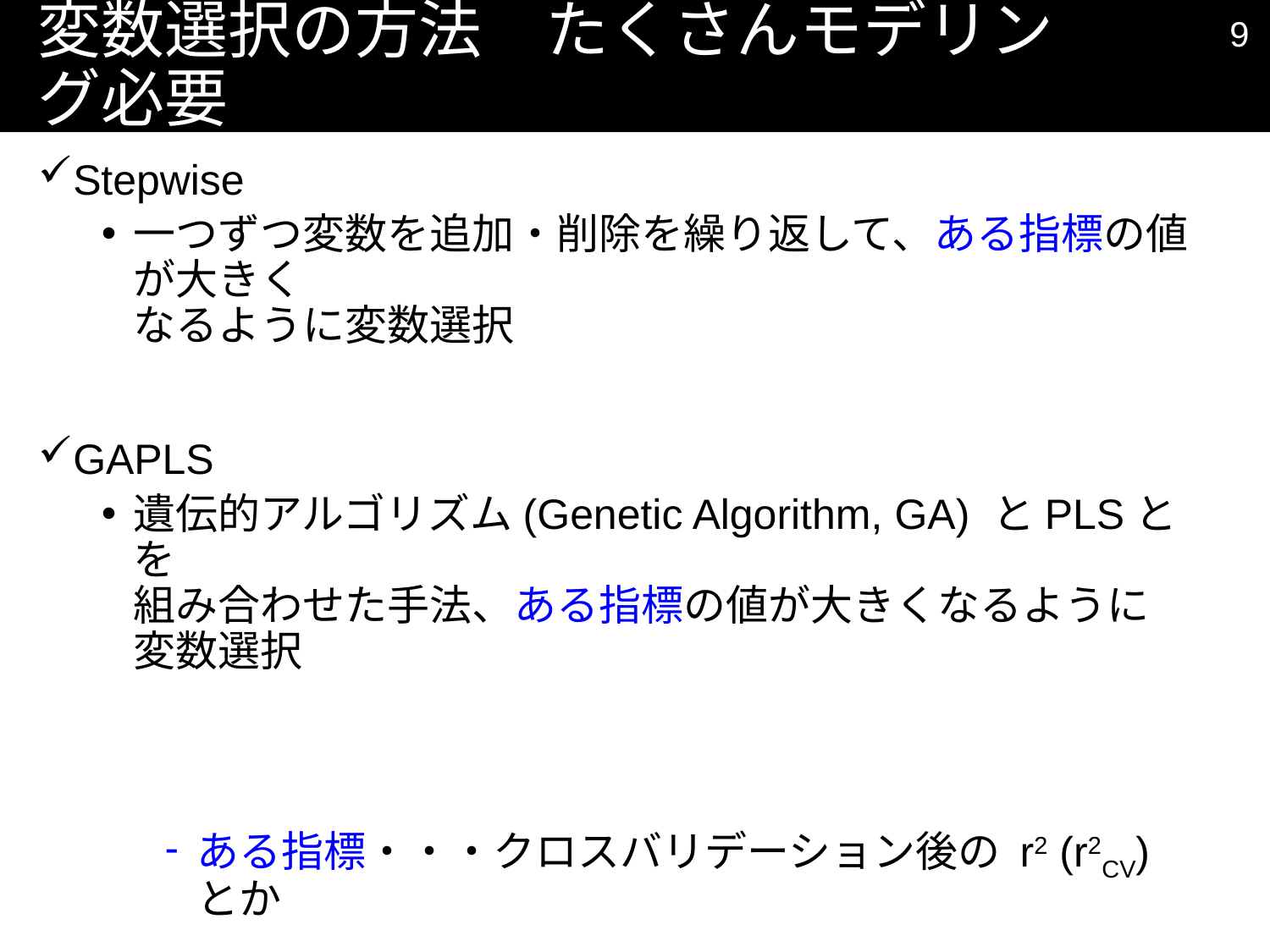

9
# 変数選択の方法　たくさんモデリング必要
Stepwise
一つずつ変数を追加・削除を繰り返して、ある指標の値が大きく
なるように変数選択

GAPLS
遺伝的アルゴリズム(Genetic Algorithm, GA) とPLSとを
組み合わせた手法、ある指標の値が大きくなるように変数選択

ある指標・・・クロスバリデーション後の r2 (r2CV) とか